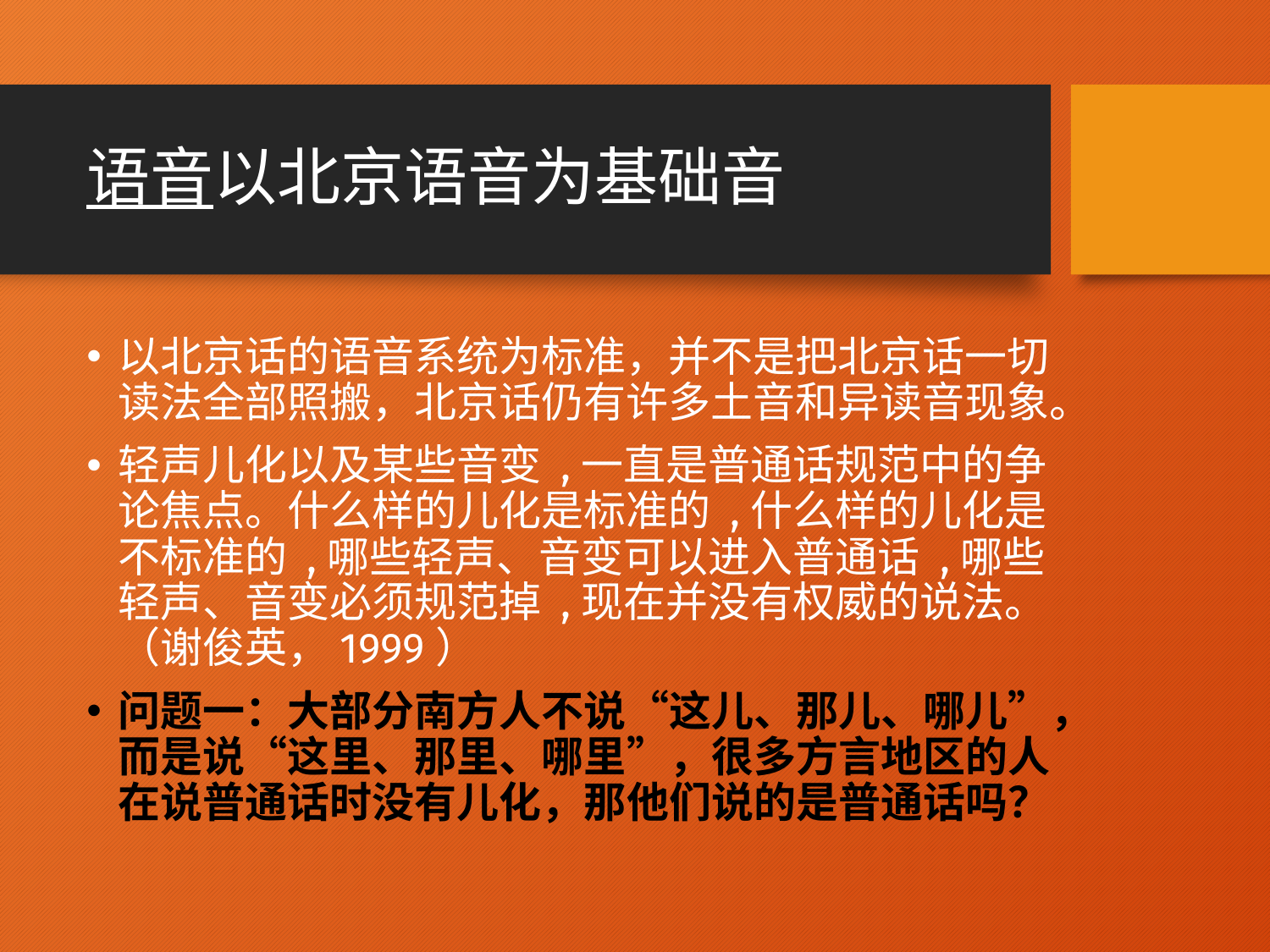

# 语音以北京语音为基础音
以北京话的语音系统为标准，并不是把北京话一切读法全部照搬，北京话仍有许多土音和异读音现象。
轻声儿化以及某些音变 ,一直是普通话规范中的争论焦点。什么样的儿化是标准的 ,什么样的儿化是不标准的 ,哪些轻声、音变可以进入普通话 ,哪些轻声、音变必须规范掉 ,现在并没有权威的说法。 （谢俊英，1999）
问题一：大部分南方人不说“这儿、那儿、哪儿”，而是说“这里、那里、哪里”，很多方言地区的人在说普通话时没有儿化，那他们说的是普通话吗？